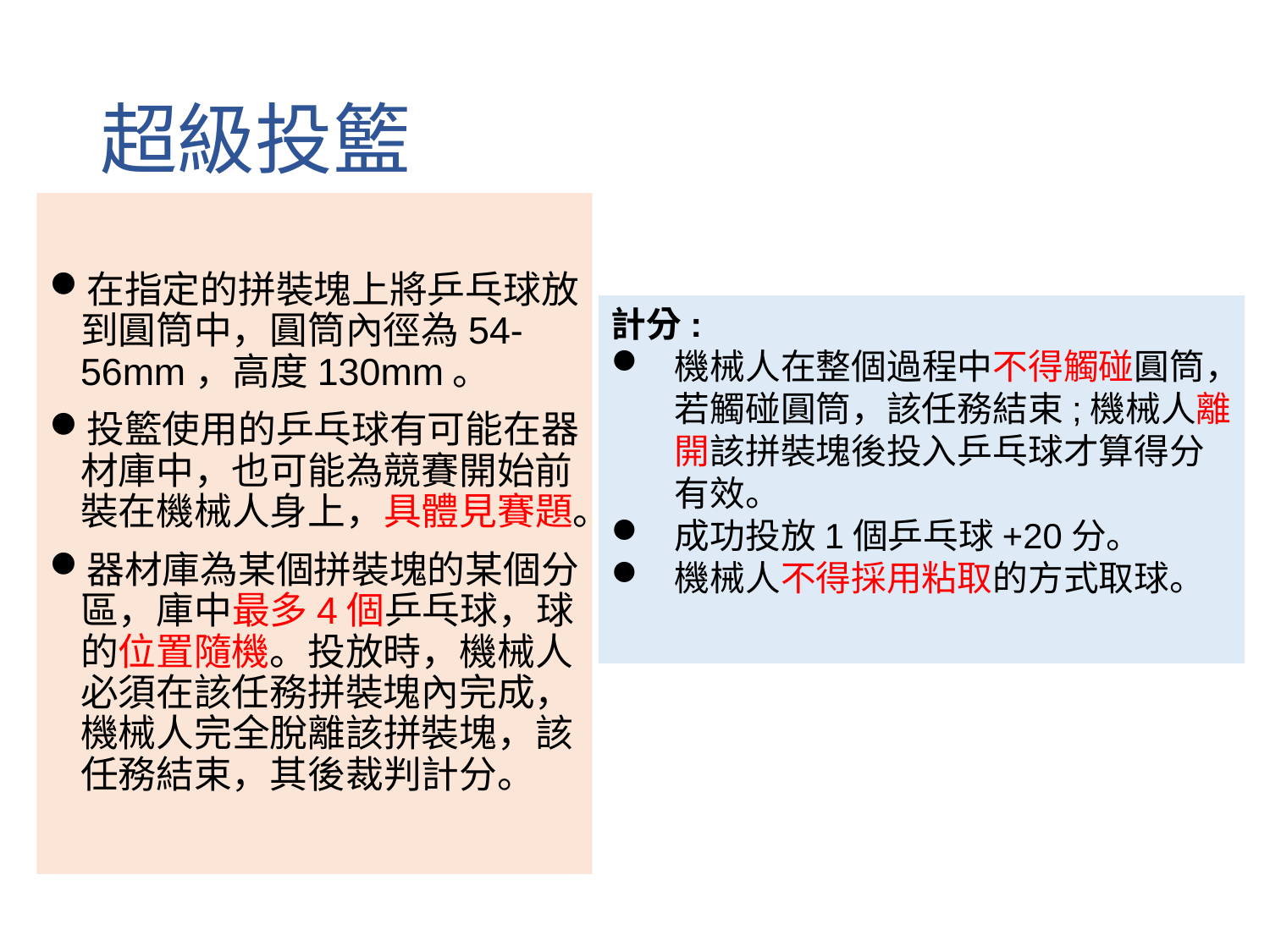

# 超級投籃

在指定的拼裝塊上將乒乓球放到圓筒中，圓筒內徑為54-56mm，高度130mm。
投籃使用的乒乓球有可能在器材庫中，也可能為競賽開始前裝在機械人身上，具體見賽題。
器材庫為某個拼裝塊的某個分區，庫中最多4個乒乓球，球的位置隨機。投放時，機械人必須在該任務拼裝塊內完成，機械人完全脫離該拼裝塊，該任務結束，其後裁判計分。

計分:
機械人在整個過程中不得觸碰圓筒，若觸碰圓筒，該任務結束;機械人離開該拼裝塊後投入乒乓球才算得分有效。
成功投放1個乒乓球+20分。
機械人不得採用粘取的方式取球。